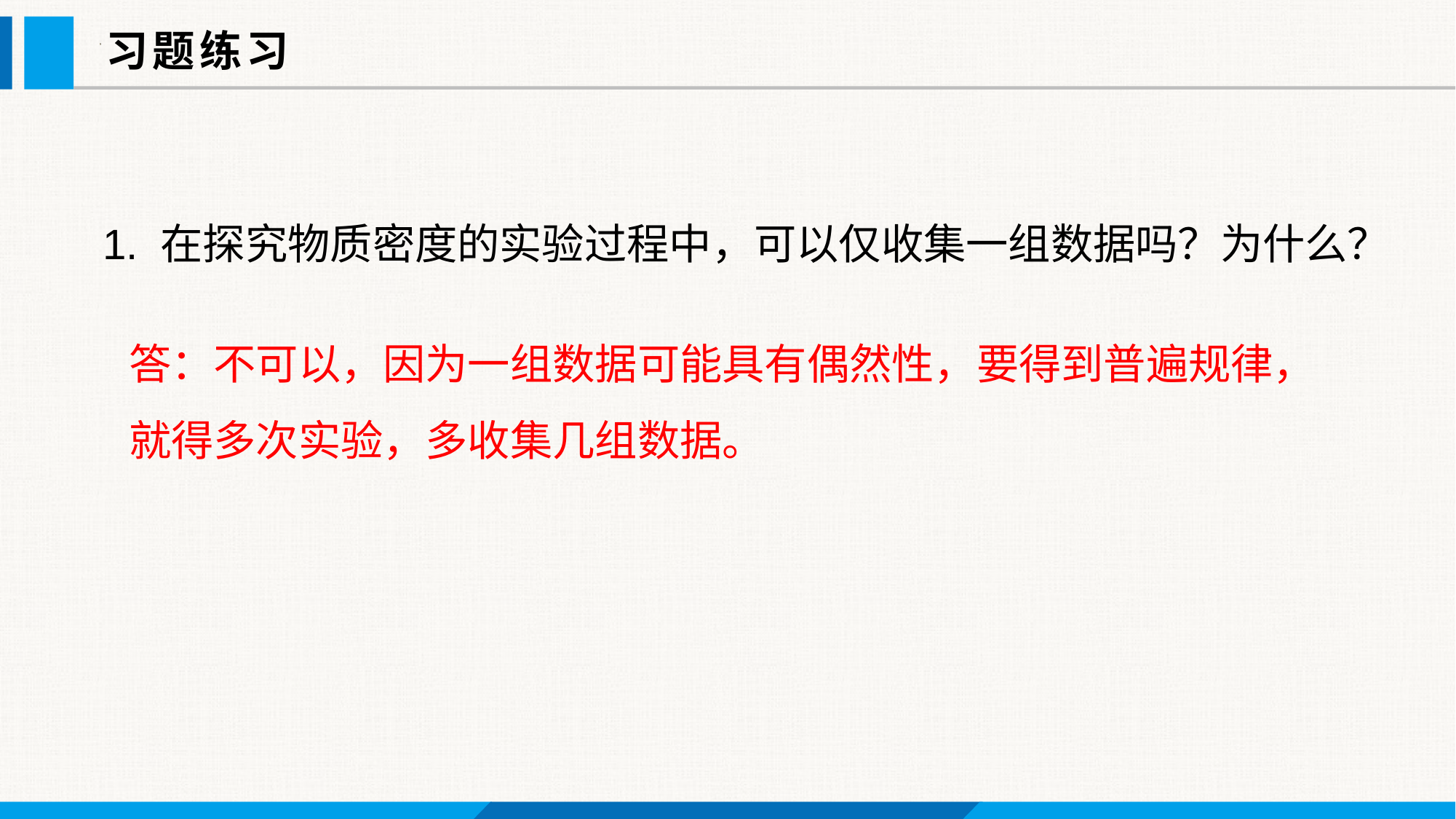

习题练习
1. 在探究物质密度的实验过程中，可以仅收集一组数据吗？为什么？

答：不可以，因为一组数据可能具有偶然性，要得到普遍规律，就得多次实验，多收集几组数据。